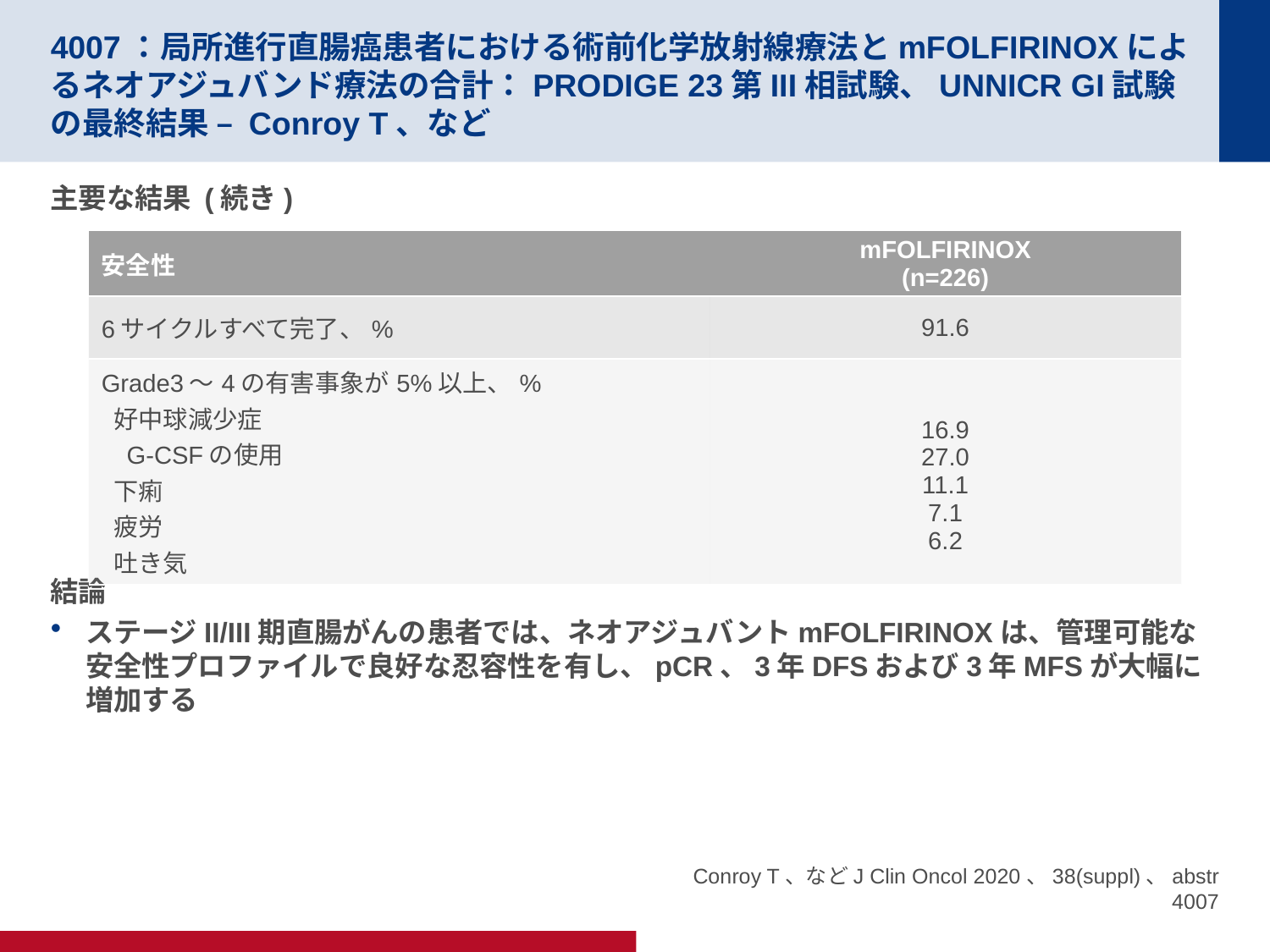

# 4007：局所進行直腸癌患者における術前化学放射線療法とmFOLFIRINOXによるネオアジュバンド療法の合計：PRODIGE 23第III相試験、UNNICR GI試験の最終結果 – Conroy T、など
主要な結果 (続き)
結論
ステージII/III期直腸がんの患者では、ネオアジュバントmFOLFIRINOXは、管理可能な安全性プロファイルで良好な忍容性を有し、pCR、3年DFSおよび3年MFSが大幅に増加する
| 安全性 | mFOLFIRINOX (n=226) |
| --- | --- |
| 6サイクルすべて完了、% | 91.6 |
| Grade3～4の有害事象が5%以上、% 好中球減少症 G-CSFの使用 下痢 疲労 吐き気 | 16.9 27.0 11.1 7.1 6.2 |
Conroy T、などJ Clin Oncol 2020、38(suppl)、abstr 4007